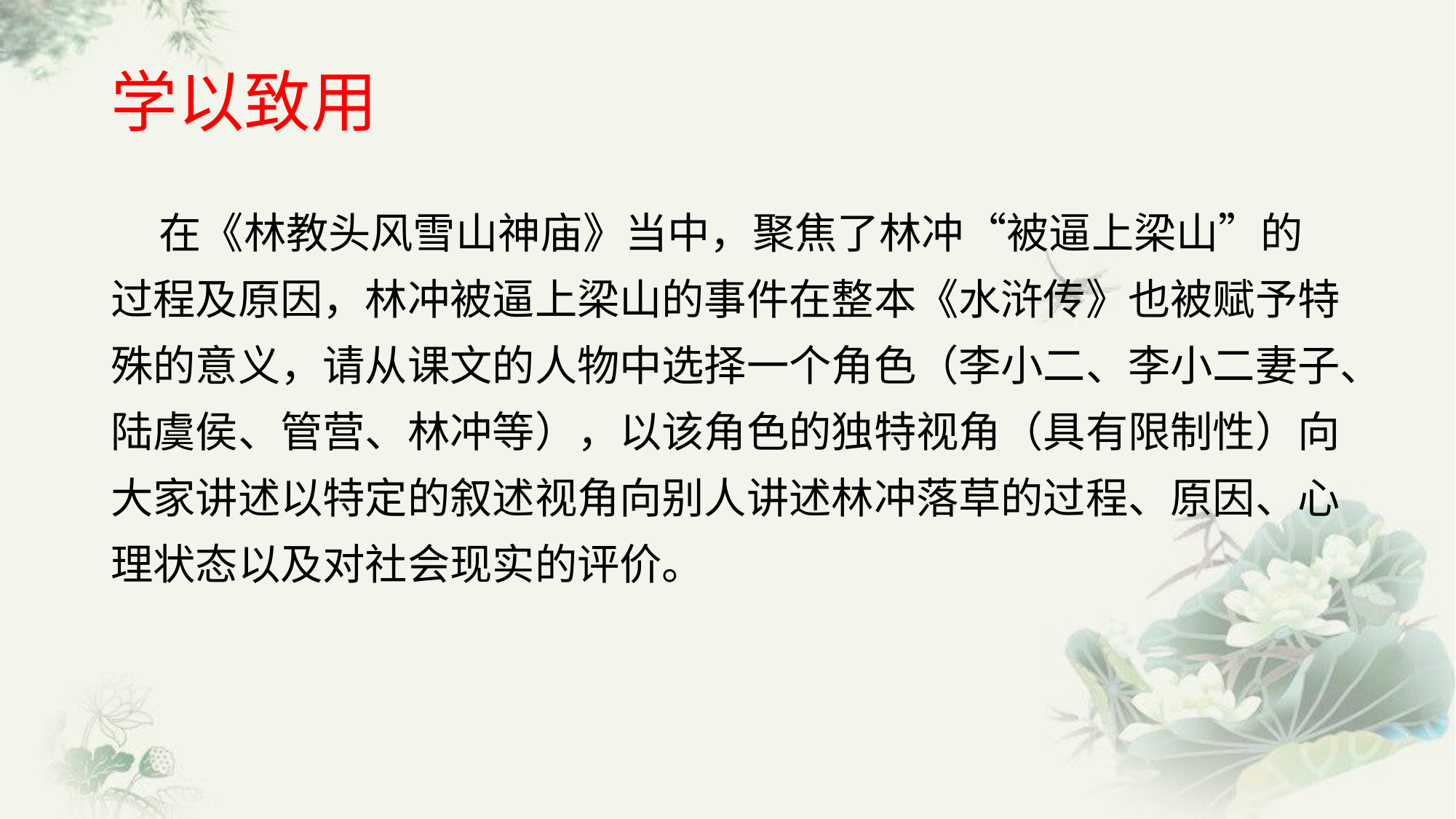

# 学以致用
    在《林教头风雪山神庙》当中，聚焦了林冲“被逼上梁山”的过程及原因，林冲被逼上梁山的事件在整本《水浒传》也被赋予特殊的意义，请从课文的人物中选择一个角色（李小二、李小二妻子、陆虞侯、管营、林冲等），以该角色的独特视角（具有限制性）向大家讲述以特定的叙述视角向别人讲述林冲落草的过程、原因、心理状态以及对社会现实的评价。